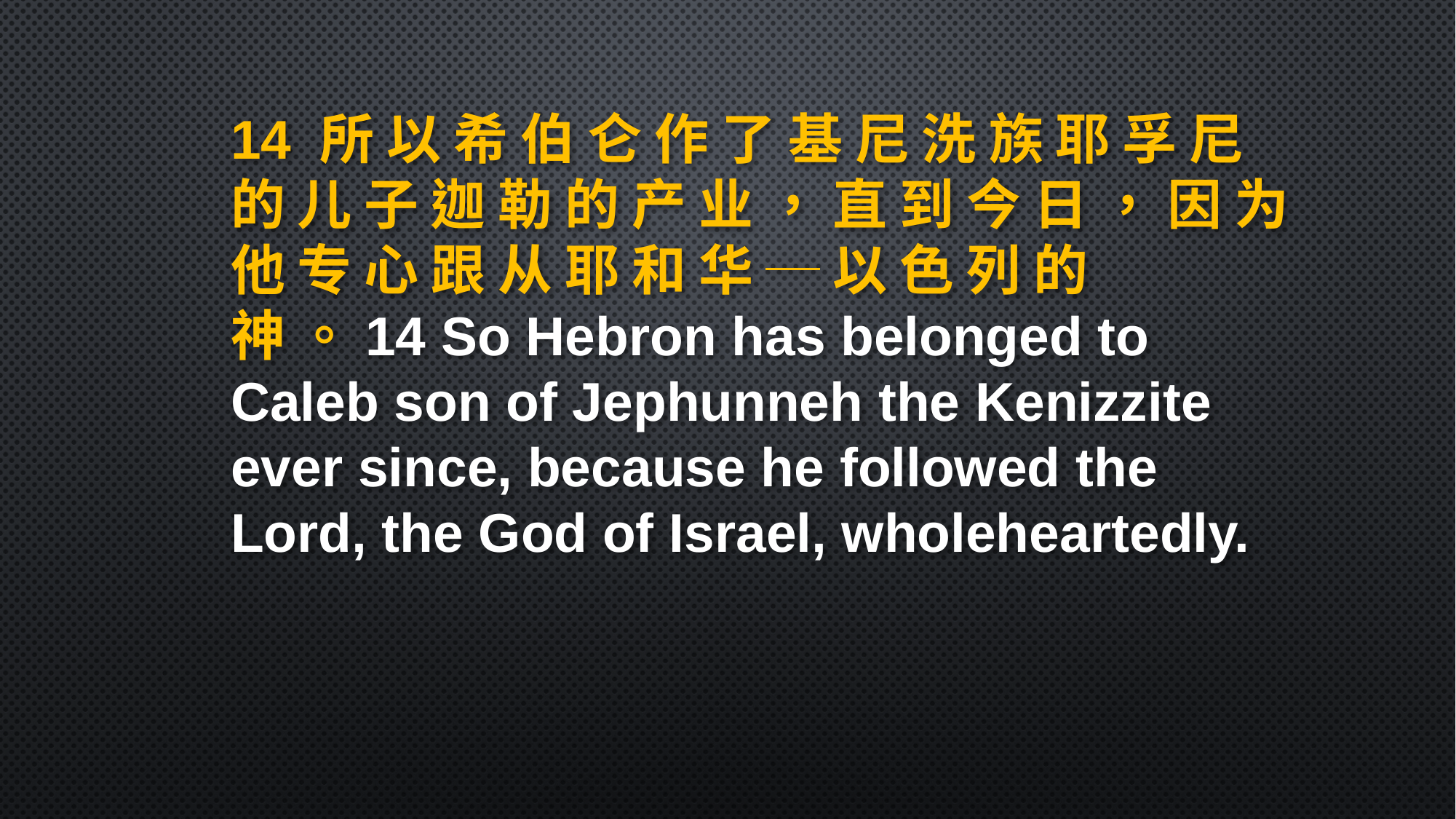

14 所 以 希 伯 仑 作 了 基 尼 洗 族 耶 孚 尼 的 儿 子 迦 勒 的 产 业 ， 直 到 今 日 ， 因 为 他 专 心 跟 从 耶 和 华 ─ 以 色 列 的 神 。14 So Hebron has belonged to Caleb son of Jephunneh the Kenizzite ever since, because he followed the Lord, the God of Israel, wholeheartedly.